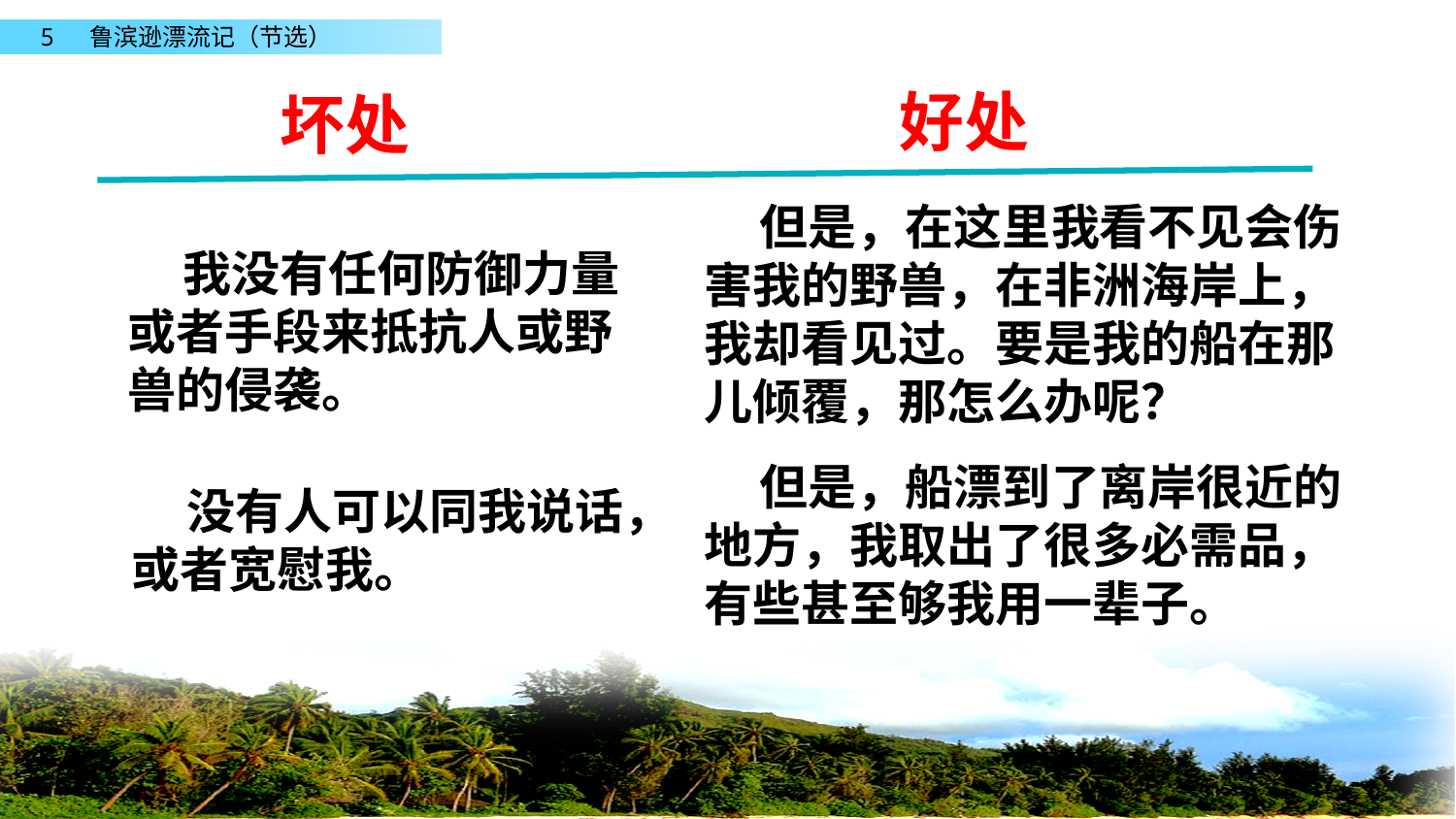

好处
坏处
    但是，在这里我看不见会伤害我的野兽，在非洲海岸上，我却看见过。要是我的船在那儿倾覆，那怎么办呢？
    我没有任何防御力量或者手段来抵抗人或野兽的侵袭。
    但是，船漂到了离岸很近的地方，我取出了很多必需品，有些甚至够我用一辈子。
    没有人可以同我说话，或者宽慰我。